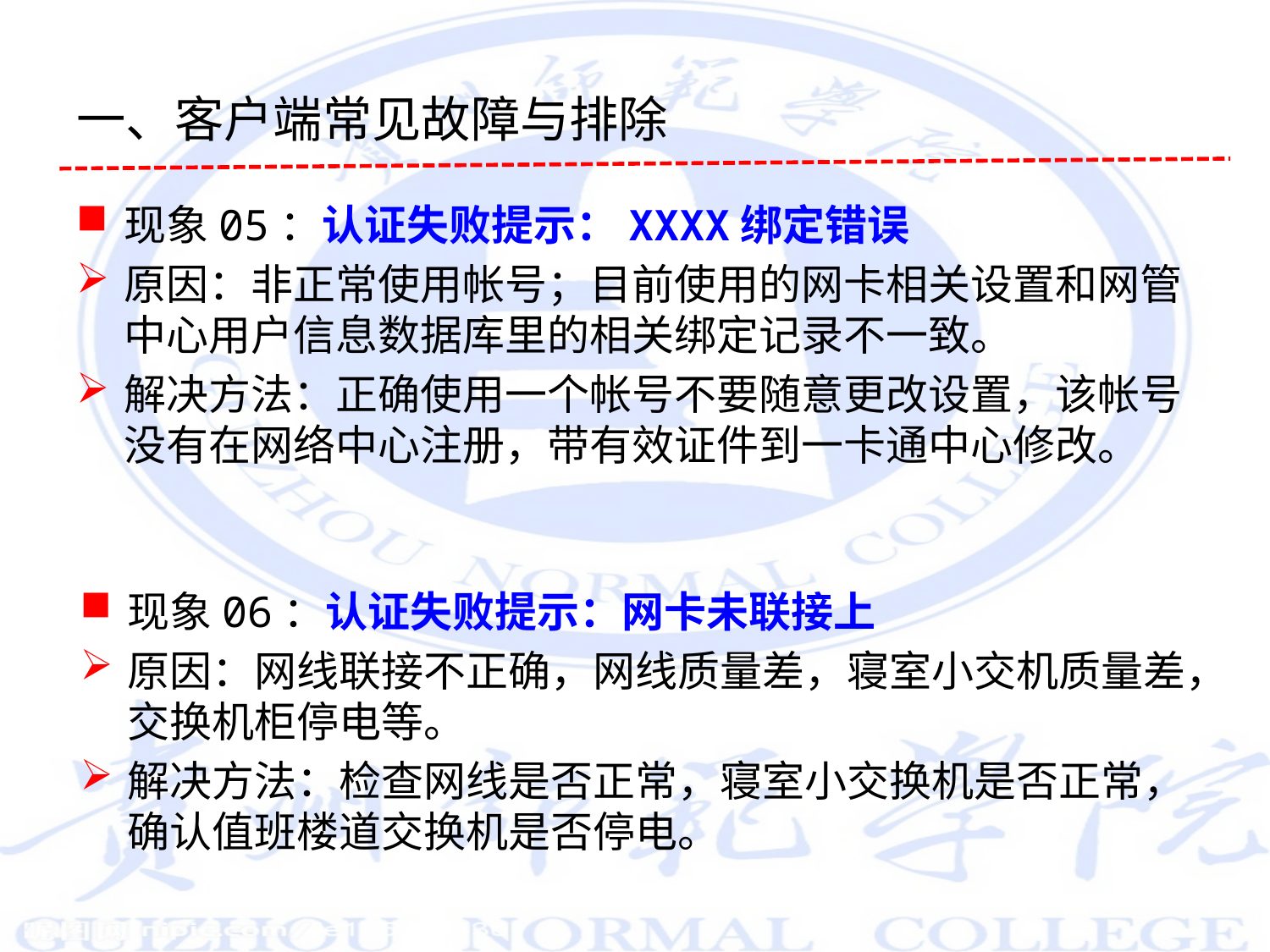

# 一、客户端常见故障与排除
现象05：认证失败提示：XXXX绑定错误
原因：非正常使用帐号；目前使用的网卡相关设置和网管中心用户信息数据库里的相关绑定记录不一致。
解决方法：正确使用一个帐号不要随意更改设置，该帐号没有在网络中心注册，带有效证件到一卡通中心修改。
现象06：认证失败提示：网卡未联接上
原因：网线联接不正确，网线质量差，寝室小交机质量差，交换机柜停电等。
解决方法：检查网线是否正常，寝室小交换机是否正常，确认值班楼道交换机是否停电。